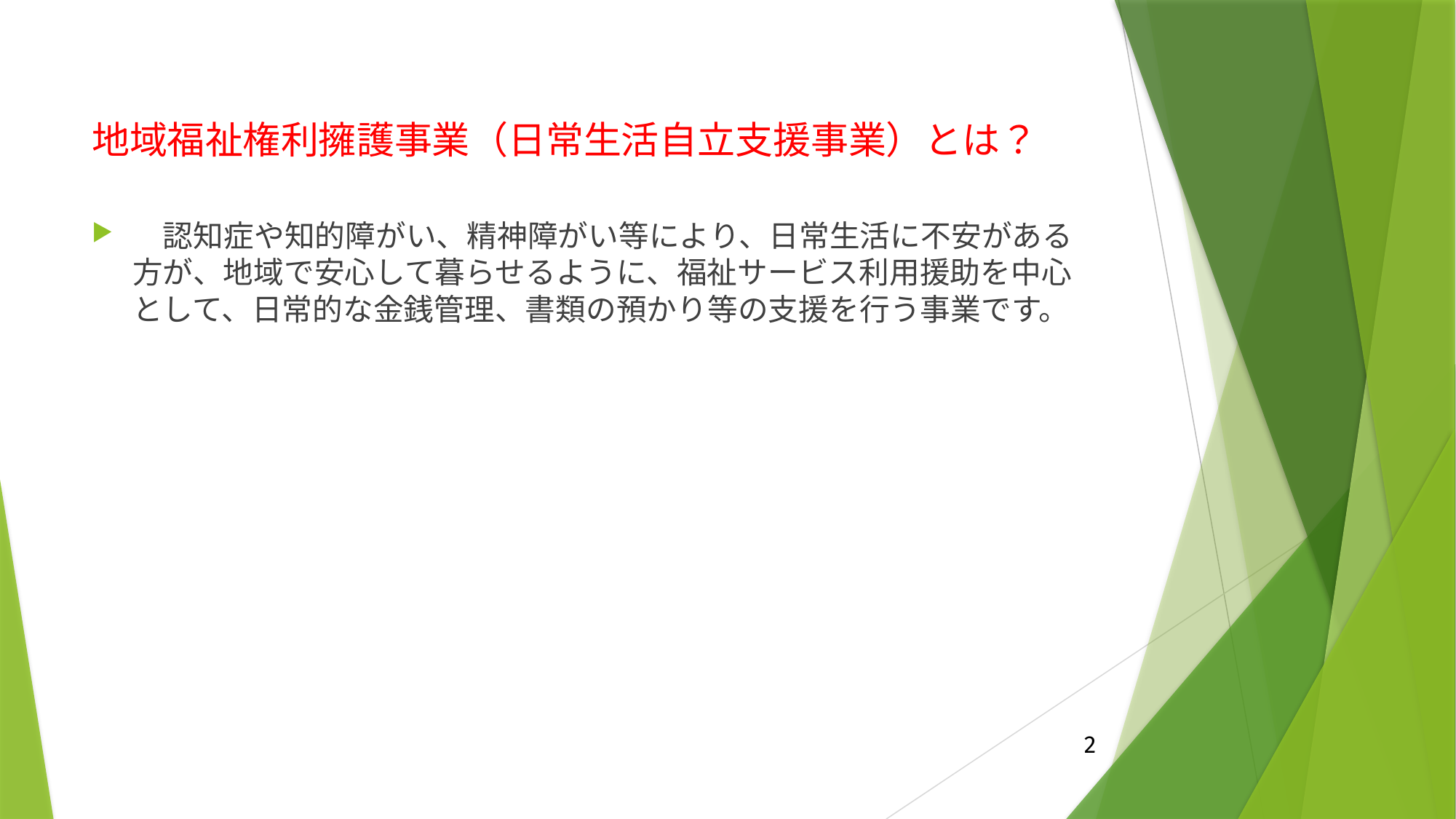

# 地域福祉権利擁護事業（日常生活自立支援事業）とは？
　認知症や知的障がい、精神障がい等により、日常生活に不安がある方が、地域で安心して暮らせるように、福祉サービス利用援助を中心として、日常的な金銭管理、書類の預かり等の支援を行う事業です。
2